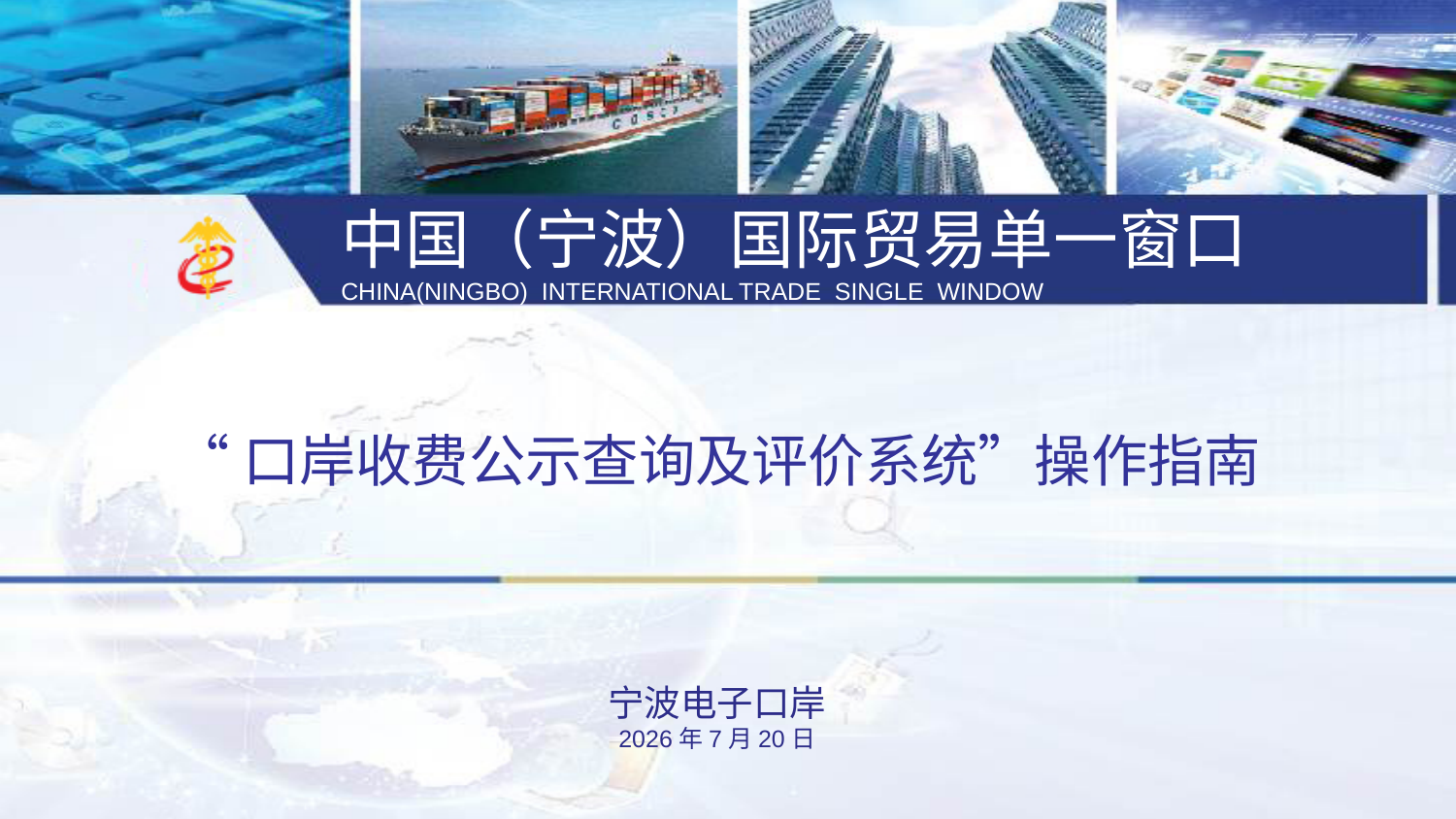

中国（宁波）国际贸易单一窗口    CHINA(NINGBO)  INTERNATIONAL TRADE  SINGLE  WINDOW
“口岸收费公示查询及评价系统”操作指南
宁波电子口岸
2026年7月20日